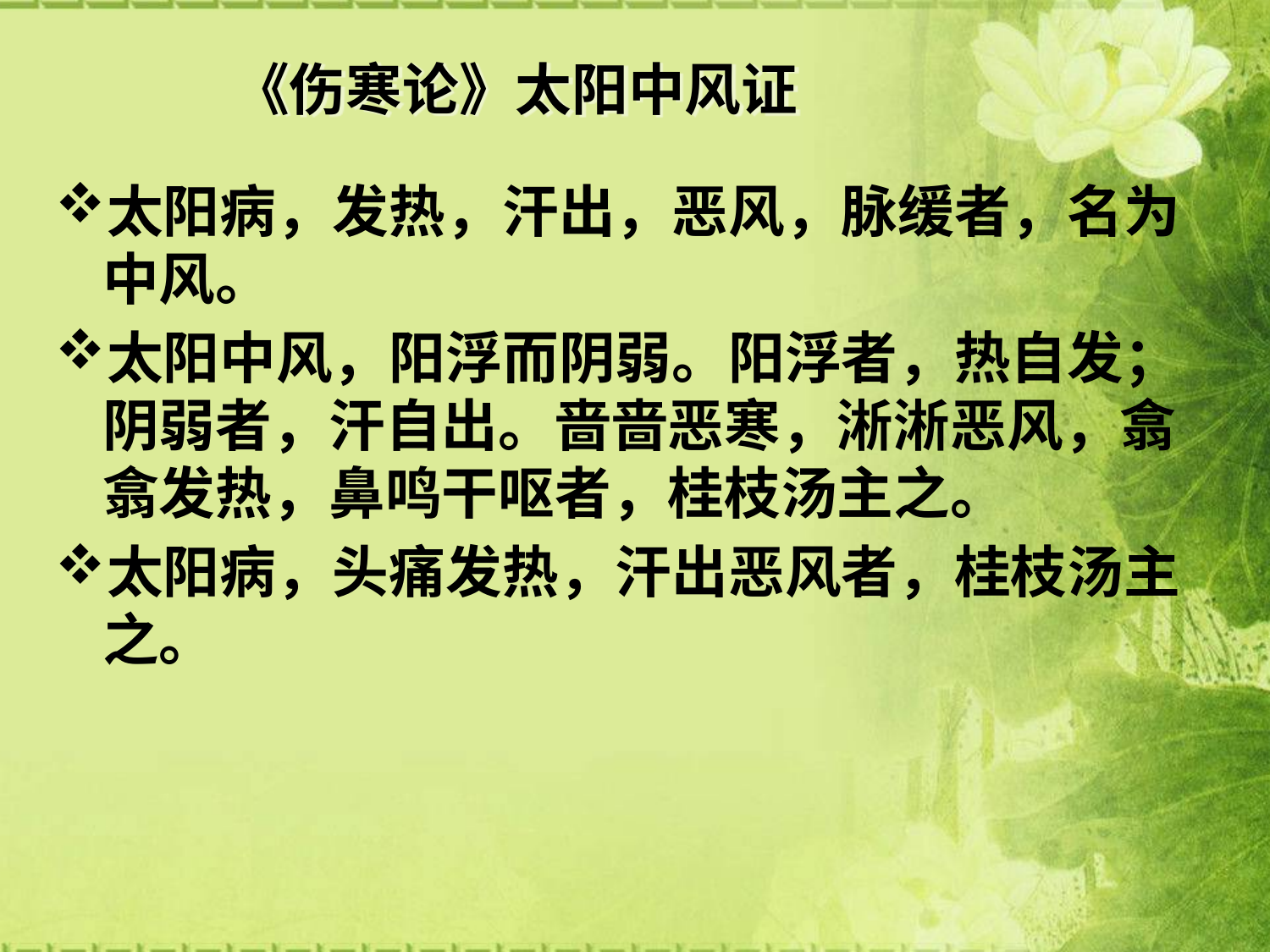

# 《伤寒论》太阳中风证
太阳病，发热，汗出，恶风，脉缓者，名为中风。
太阳中风，阳浮而阴弱。阳浮者，热自发；阴弱者，汗自出。啬啬恶寒，淅淅恶风，翕翕发热，鼻鸣干呕者，桂枝汤主之。
太阳病，头痛发热，汗出恶风者，桂枝汤主之。